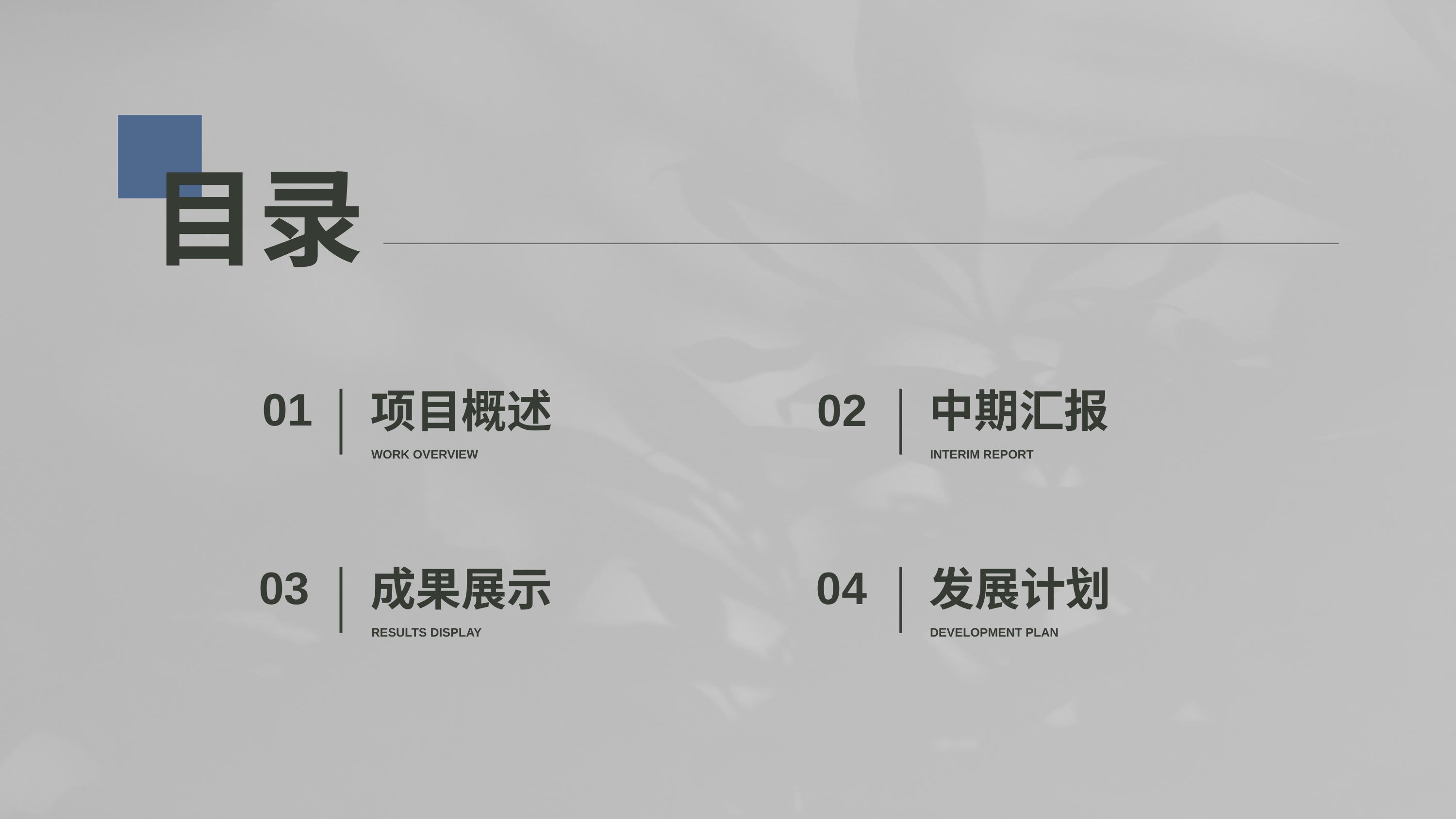

目录

01
02
中期汇报
项目概述
WORK OVERVIEW
INTERIM REPORT

03
04
成果展示
发展计划
RESULTS DISPLAY
DEVELOPMENT PLAN